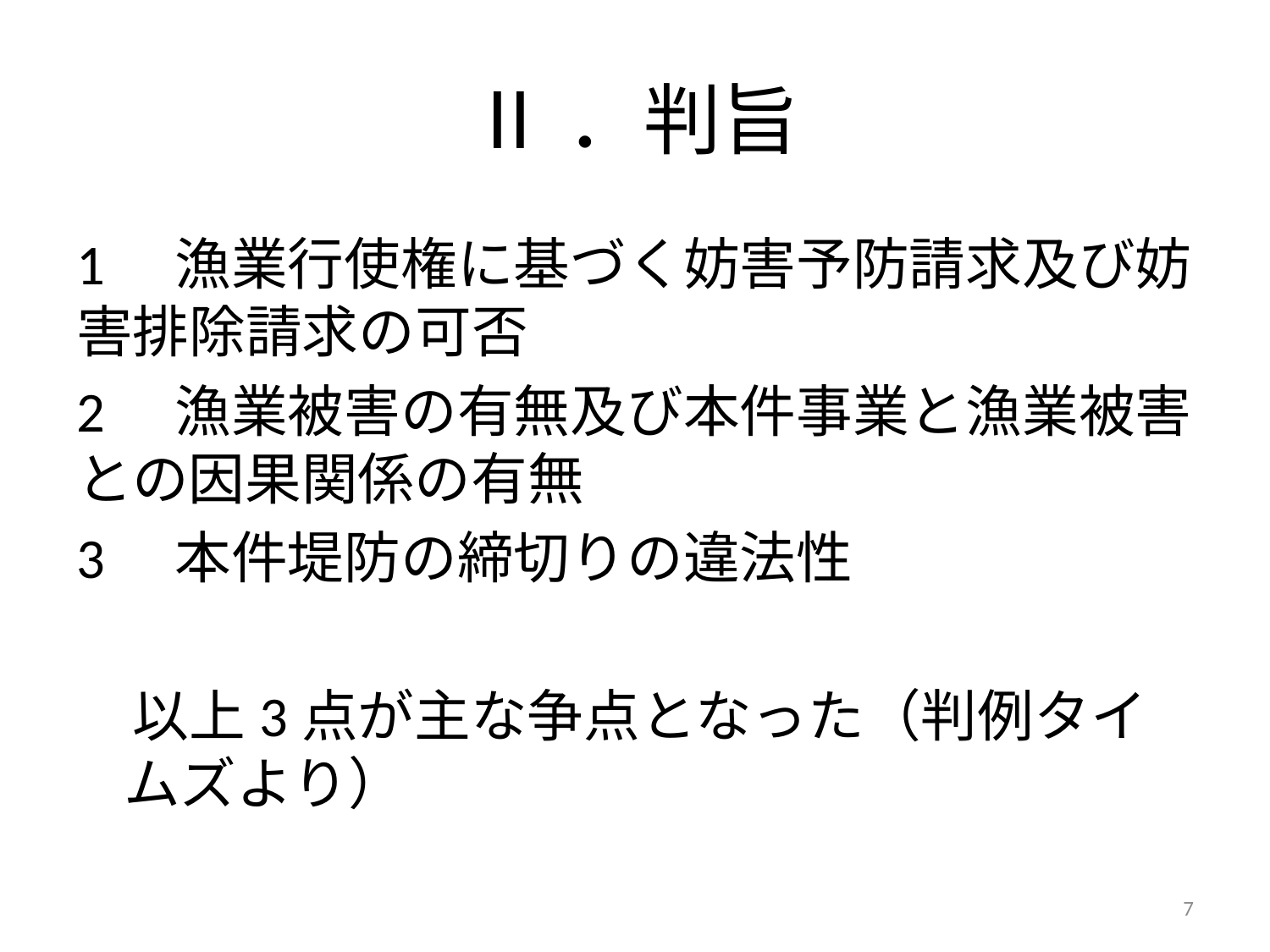

# Ⅱ．判旨
1　漁業行使権に基づく妨害予防請求及び妨害排除請求の可否
2　漁業被害の有無及び本件事業と漁業被害との因果関係の有無
3　本件堤防の締切りの違法性

　以上3点が主な争点となった（判例タイムズより）
7